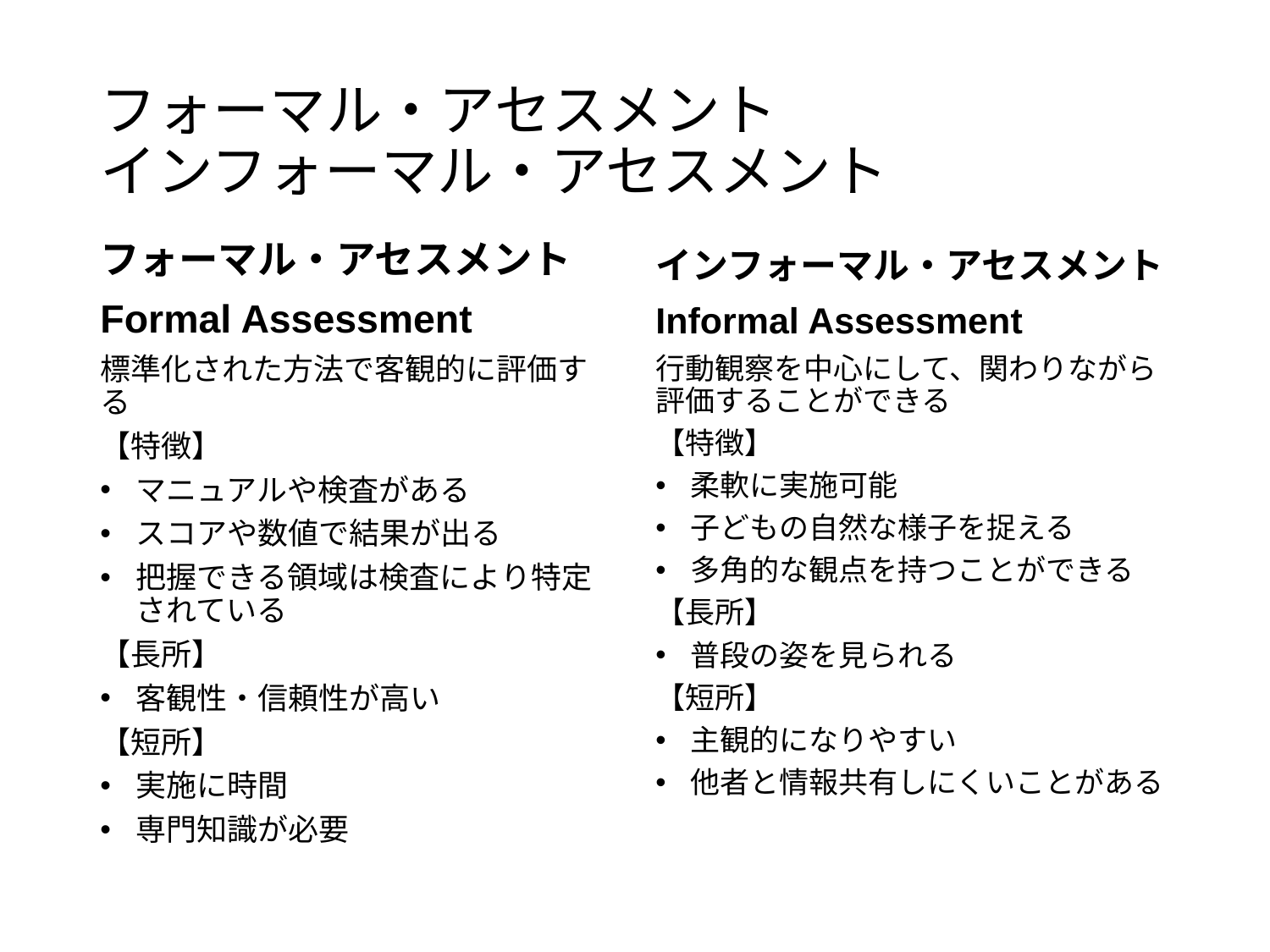

# フォーマル・アセスメント インフォーマル・アセスメント
フォーマル・アセスメント
Formal Assessment
インフォーマル・アセスメント
Informal Assessment
標準化された方法で客観的に評価する
【特徴】
マニュアルや検査がある
スコアや数値で結果が出る
把握できる領域は検査により特定されている
【長所】
客観性・信頼性が高い
【短所】
実施に時間
専門知識が必要

行動観察を中心にして、関わりながら評価することができる
【特徴】
柔軟に実施可能
子どもの自然な様子を捉える
多角的な観点を持つことができる
【長所】
普段の姿を見られる
【短所】
主観的になりやすい
他者と情報共有しにくいことがある